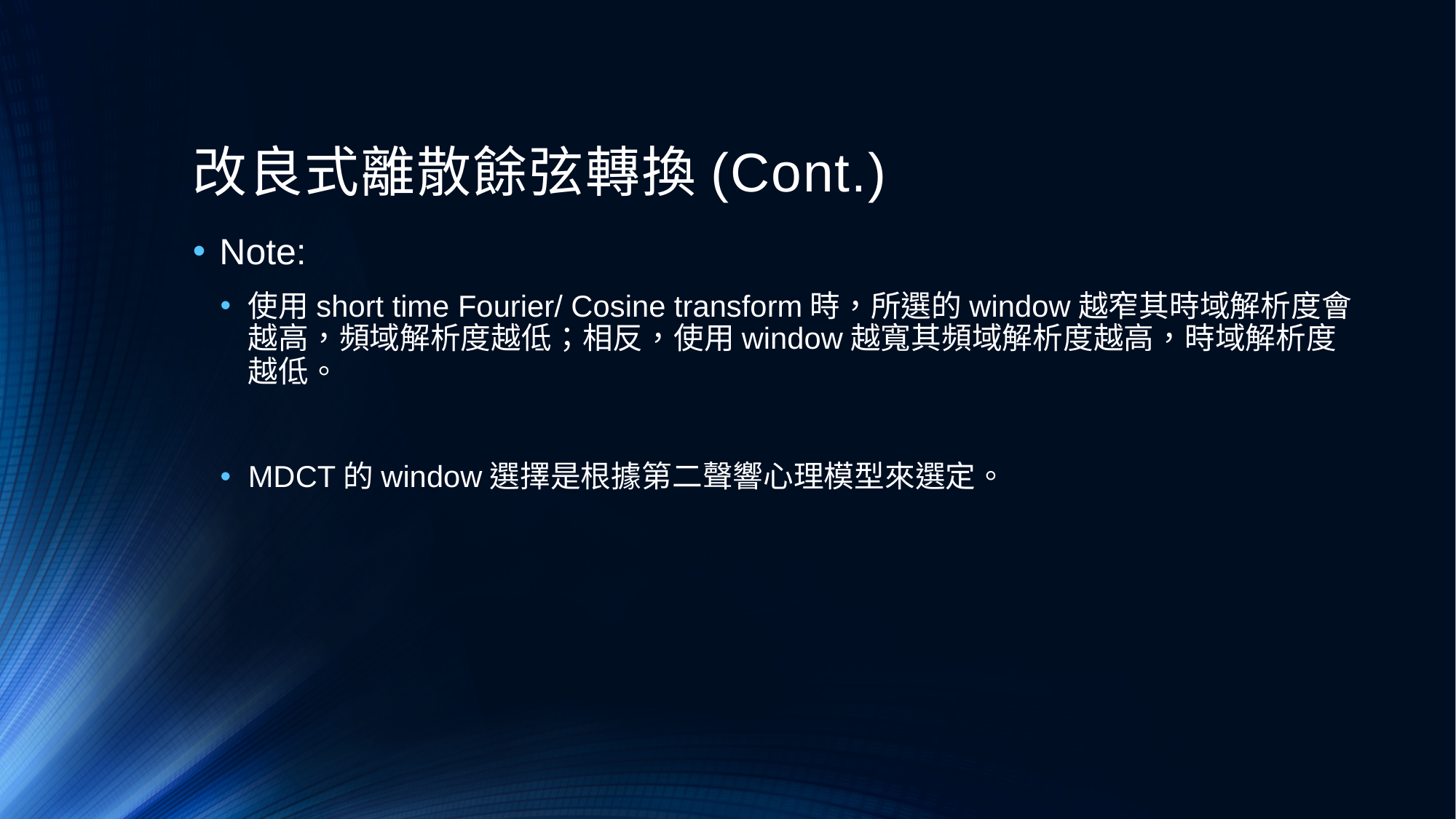

# 改良式離散餘弦轉換(Cont.)
Note:
使用short time Fourier/ Cosine transform時，所選的window越窄其時域解析度會越高，頻域解析度越低；相反，使用window越寬其頻域解析度越高，時域解析度越低。

MDCT的window選擇是根據第二聲響心理模型來選定。